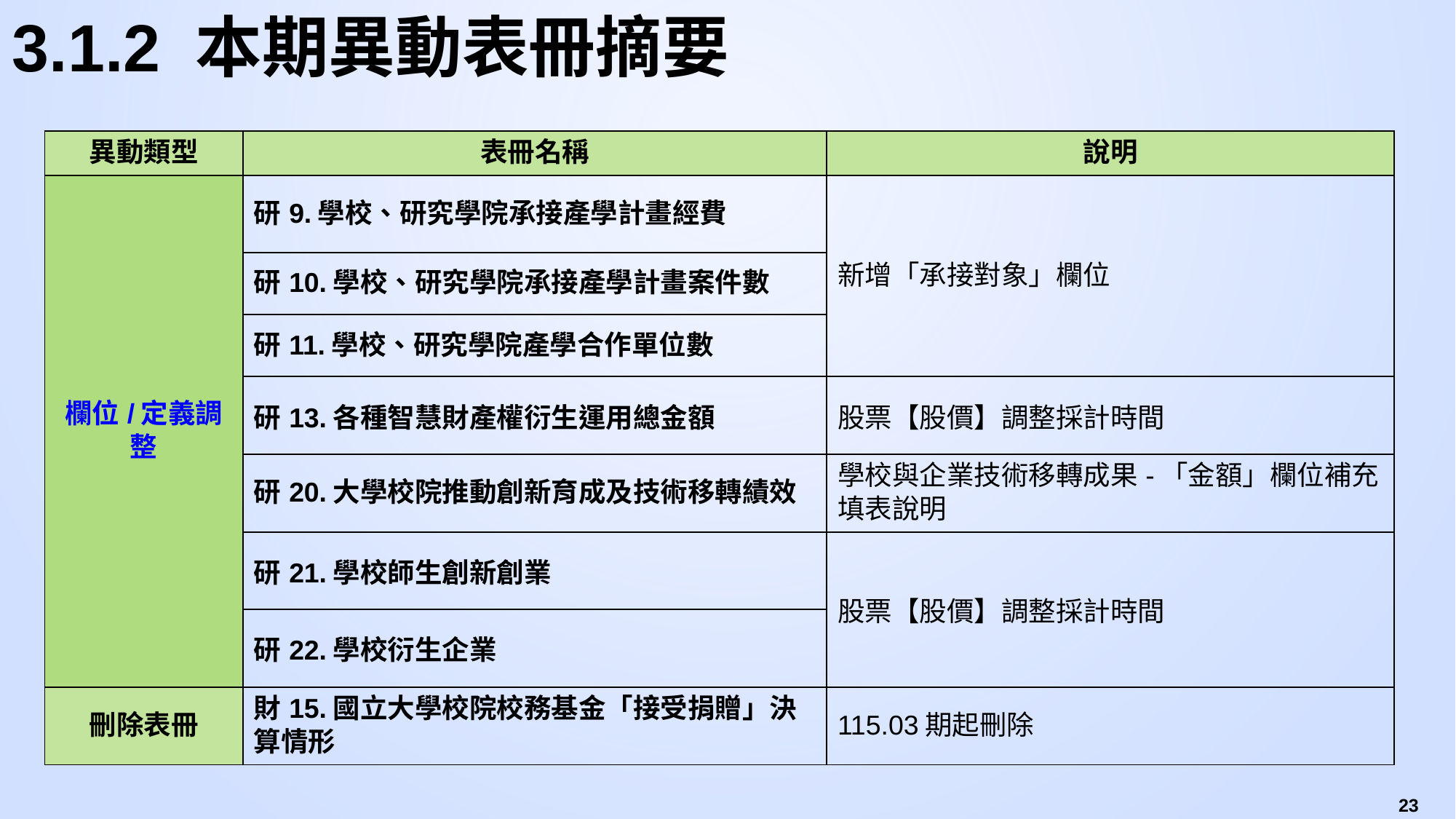

# 3.1.2 本期異動表冊摘要
| 異動類型 | 表冊名稱 | 說明 |
| --- | --- | --- |
| 欄位/定義調整 | 研9.學校、研究學院承接產學計畫經費 | 新增「承接對象」欄位 |
|  | 研10.學校、研究學院承接產學計畫案件數 |  |
|  | 研11.學校、研究學院產學合作單位數 |  |
|  | 研13.各種智慧財產權衍生運用總金額 | 股票【股價】調整採計時間 |
|  | 研20.大學校院推動創新育成及技術移轉績效 | 學校與企業技術移轉成果-「金額」欄位補充填表說明 |
|  | 研21.學校師生創新創業 | 股票【股價】調整採計時間 |
|  | 研22.學校衍生企業 |  |
| 刪除表冊 | 財15.國立大學校院校務基金「接受捐贈」決算情形 | 115.03期起刪除 |